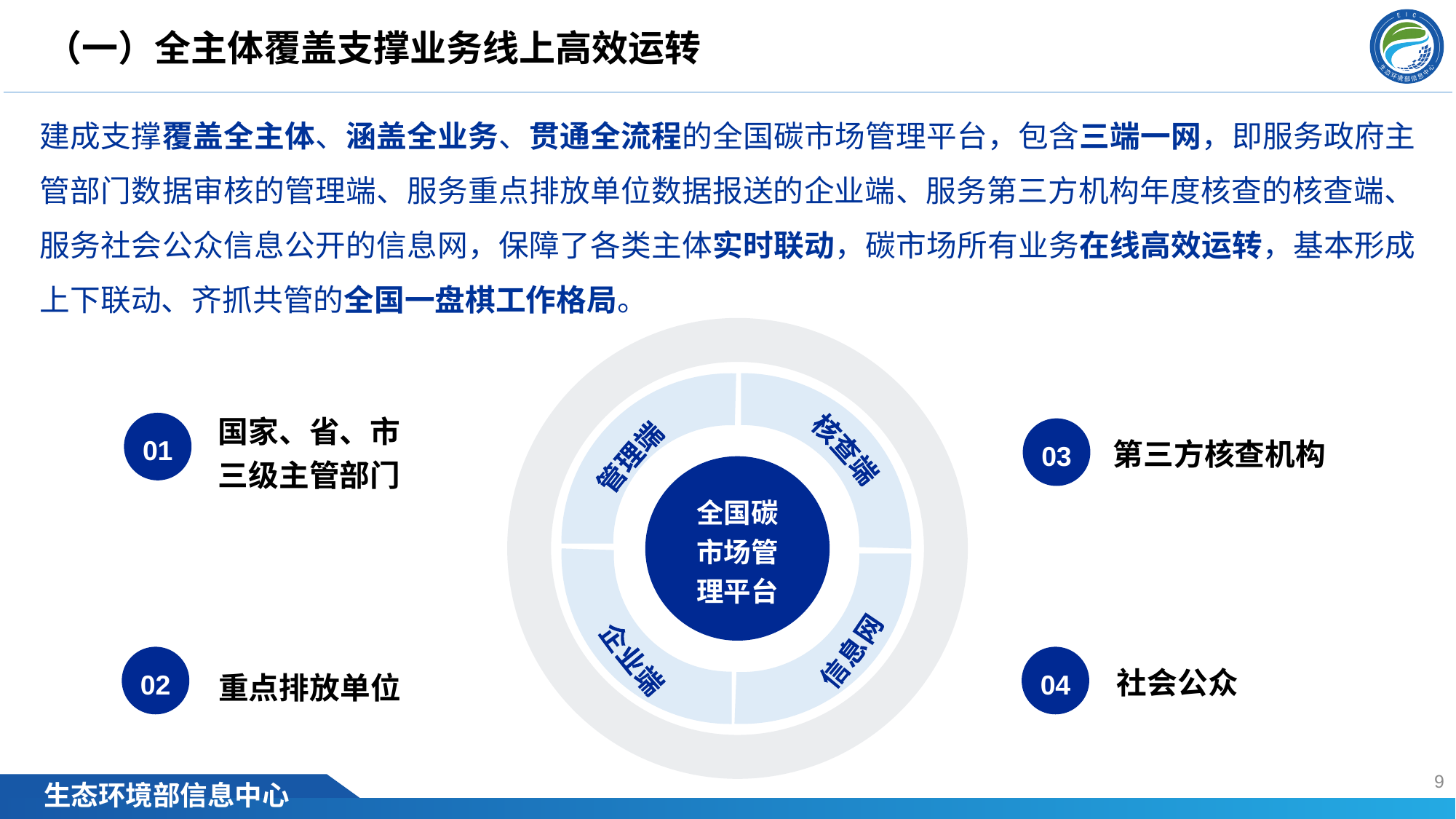

（一）全主体覆盖支撑业务线上高效运转
建成支撑覆盖全主体、涵盖全业务、贯通全流程的全国碳市场管理平台，包含三端一网，即服务政府主管部门数据审核的管理端、服务重点排放单位数据报送的企业端、服务第三方机构年度核查的核查端、服务社会公众信息公开的信息网，保障了各类主体实时联动，碳市场所有业务在线高效运转，基本形成上下联动、齐抓共管的全国一盘棋工作格局。

全国碳市场管理平台
国家、省、市
三级主管部门
01
03
第三方核查机构
02
重点排放单位
04
社会公众

核查端
管理端
信息网
企业端
9